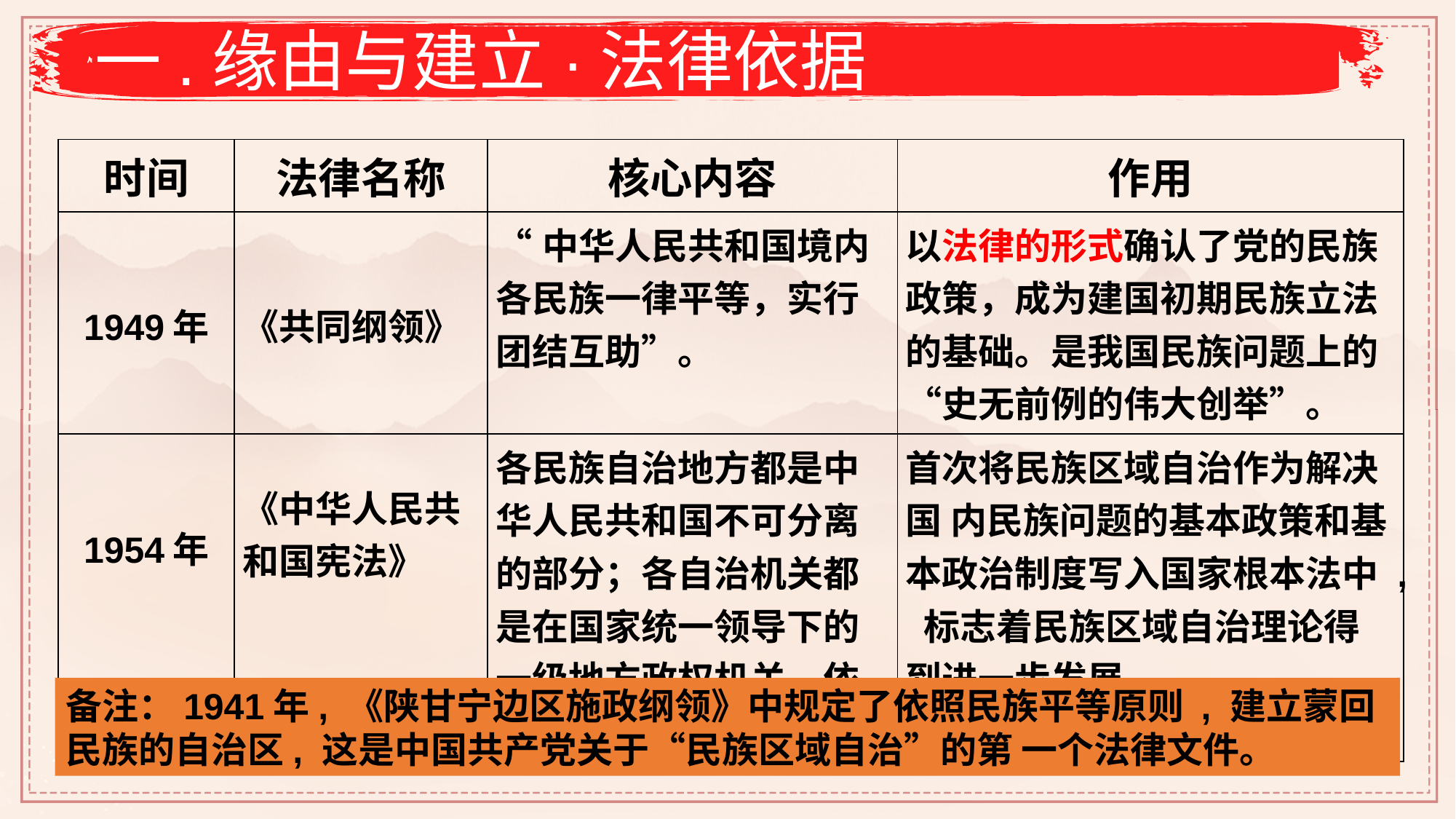

一.缘由与建立·法律依据

| 时间 | 法律名称 | 核心内容 | 作用 |
| --- | --- | --- | --- |
| 1949年 | 《共同纲领》 | “中华人民共和国境内各民族一律平等，实行团结互助”。 | 以法律的形式确认了党的民族政策，成为建国初期民族立法的基础。是我国民族问题上的“史无前例的伟大创举”。 |
| 1954年 | 《中华人民共和国宪法》 | 各民族自治地方都是中华人民共和国不可分离的部分；各自治机关都是在国家统一领导下的一级地方政权机关，依法行使规定的自治权。 | 首次将民族区域自治作为解决国 内民族问题的基本政策和基本政治制度写入国家根本法中 , 标志着民族区域自治理论得到进一步发展。 |
备注：1941年, 《陕甘宁边区施政纲领》中规定了依照民族平等原则 , 建立蒙回民族的自治区, 这是中国共产党关于“民族区域自治”的第 一个法律文件。